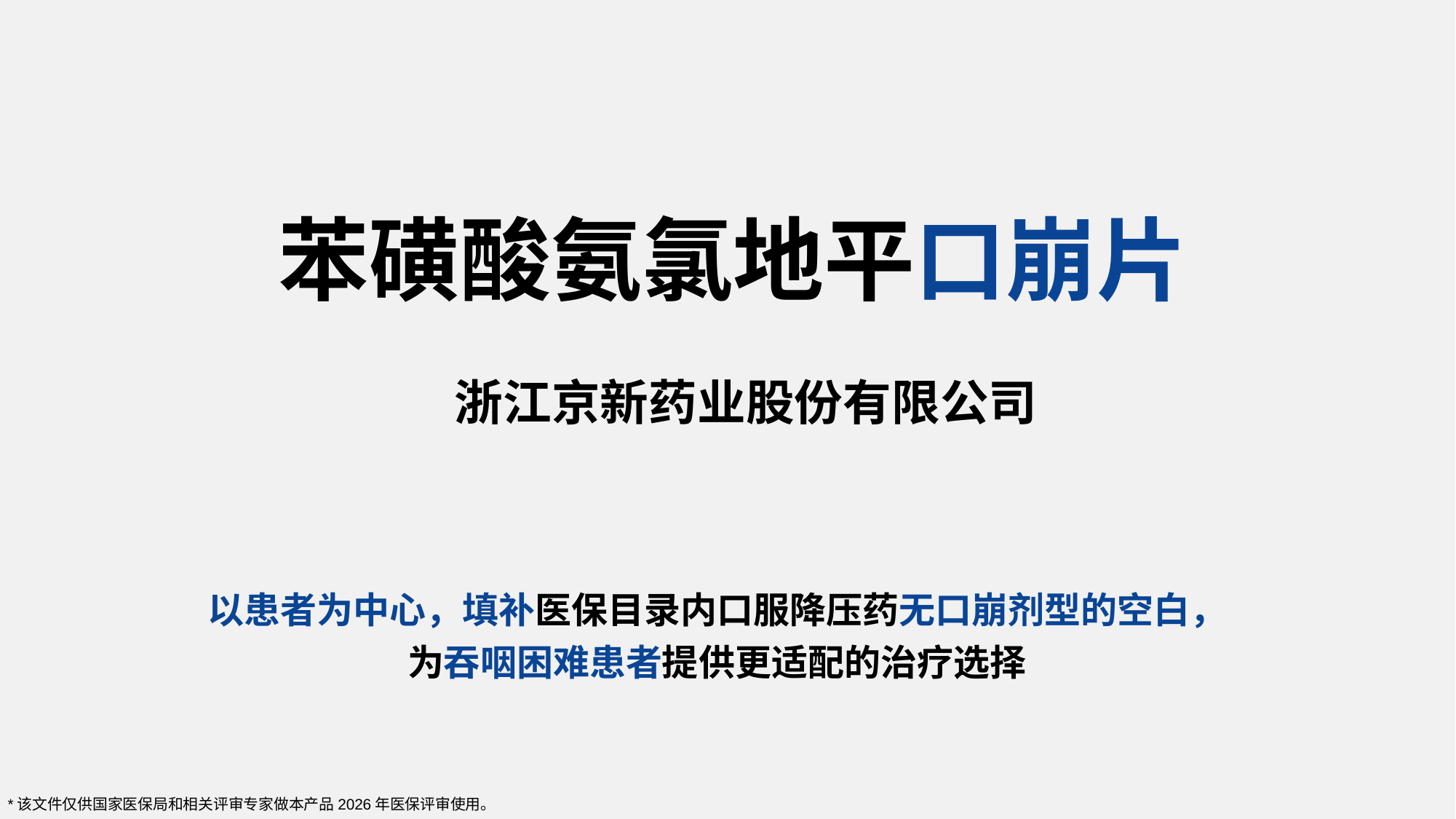

苯磺酸氨氯地平口崩片
浙江京新药业股份有限公司
以患者为中心，填补医保目录内口服降压药无口崩剂型的空白，为吞咽困难患者提供更适配的治疗选择
*该文件仅供国家医保局和相关评审专家做本产品2026年医保评审使用。